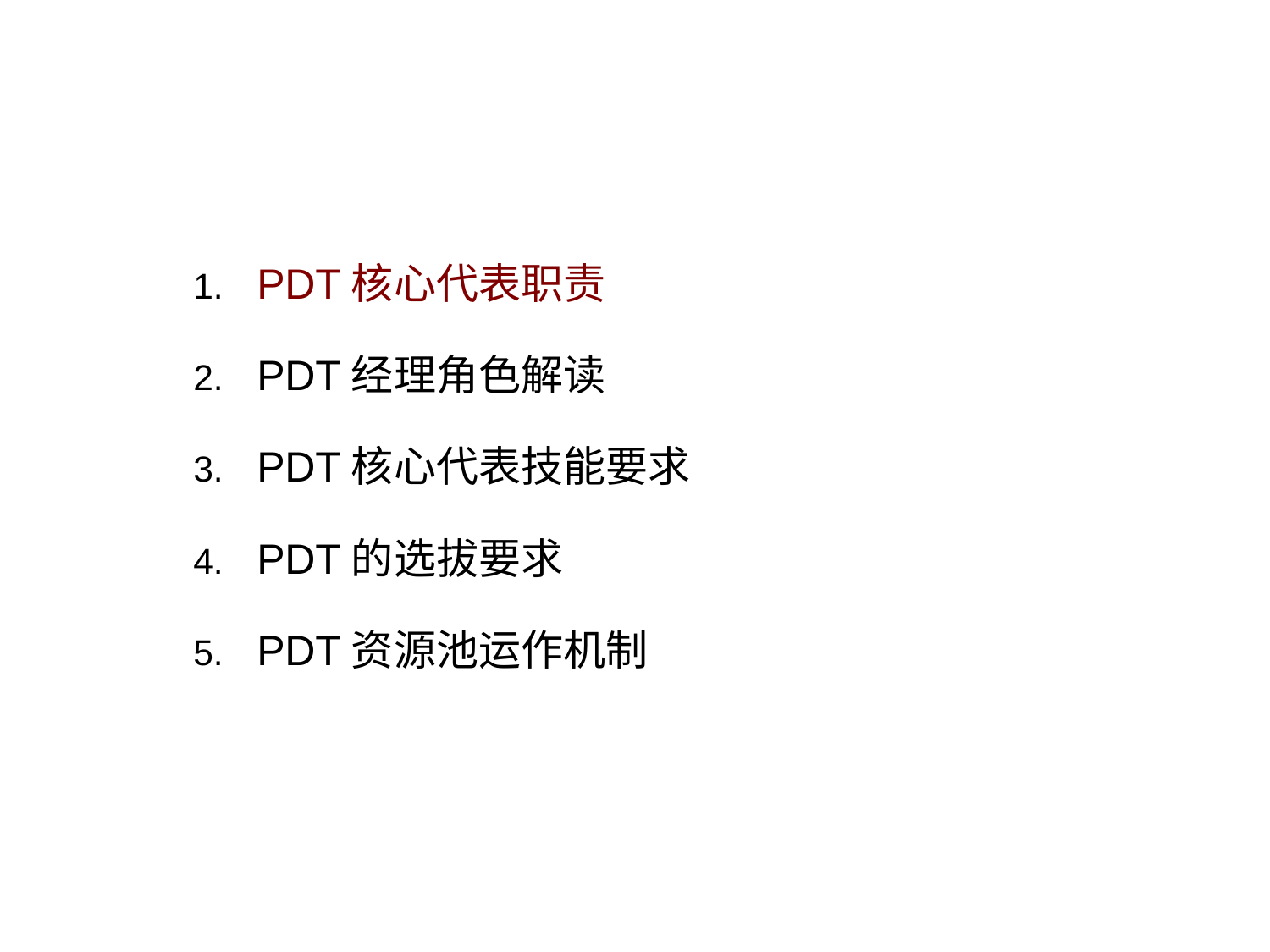

# 目录

PDT核心代表职责
PDT经理角色解读
PDT核心代表技能要求
PDT的选拔要求
PDT资源池运作机制